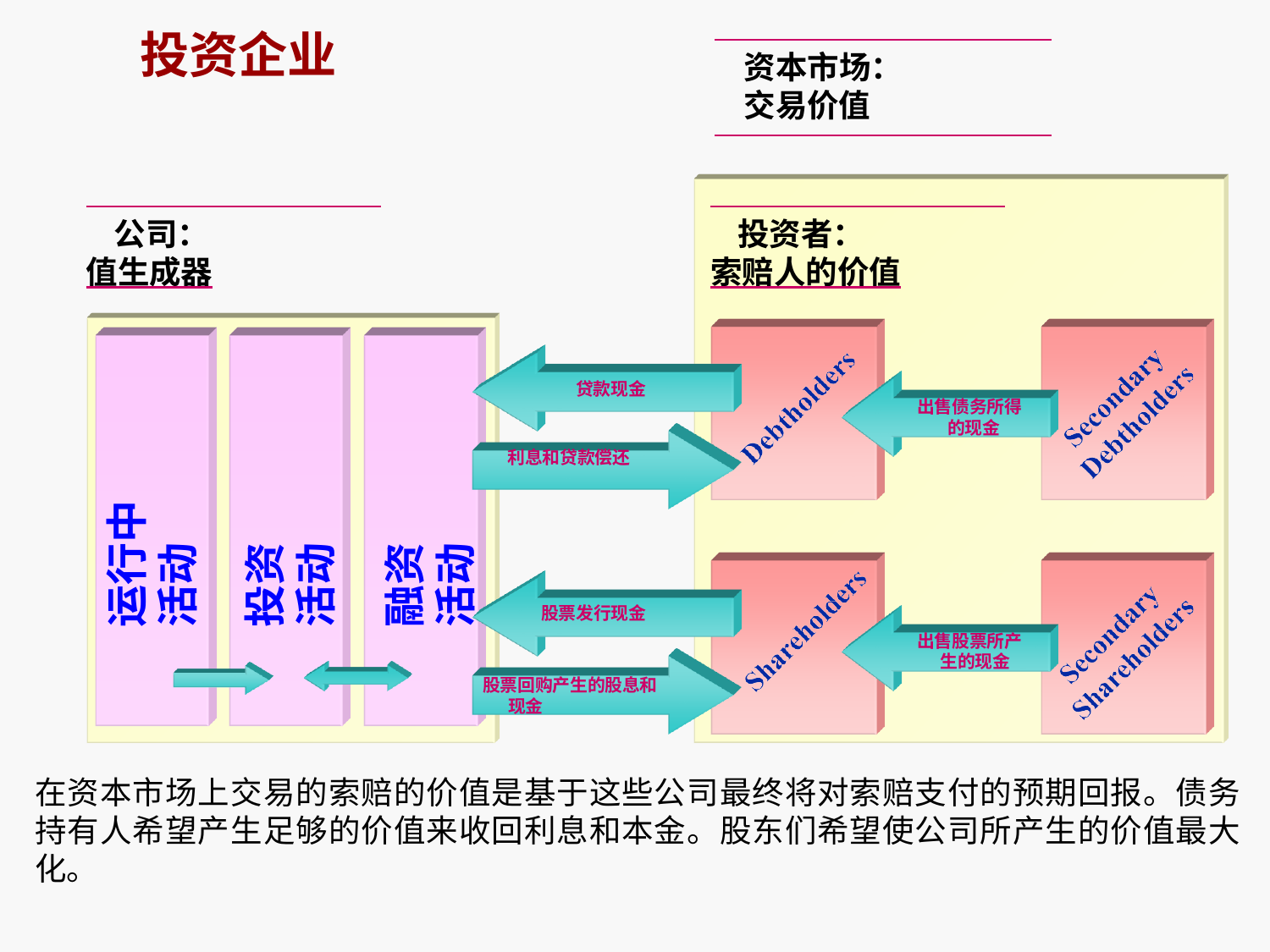

# 投资企业

资本市场：
交易价值

公司：
值生成器
投资者：
索赔人的价值

贷款现金
出售债务所得的现金

运行中
活动
融资
活动
利息和贷款偿还
投资
活动

股票发行现金

出售股票所产生的现金

股票回购产生的股息和现金
在资本市场上交易的索赔的价值是基于这些公司最终将对索赔支付的预期回报。债务持有人希望产生足够的价值来收回利息和本金。股东们希望使公司所产生的价值最大化。